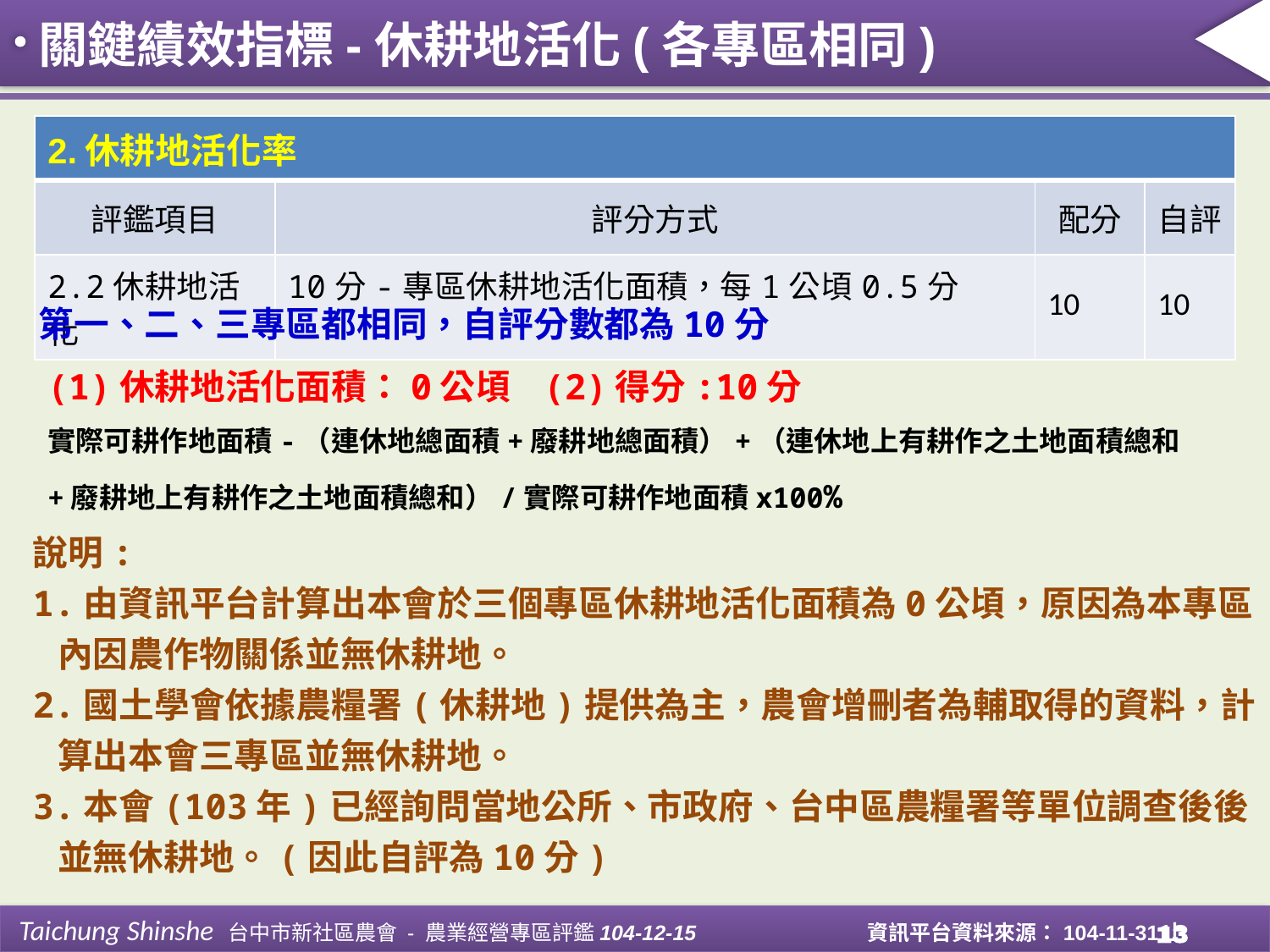

關鍵績效指標-休耕地活化(各專區相同)

| 2.休耕地活化率 |  |  |  |
| --- | --- | --- | --- |
| 評鑑項目 | 評分方式 | 配分 | 自評 |
| 2.2休耕地活化 | 10分-專區休耕地活化面積，每1公頃0.5分 | 10 | 10 |
第一、二、三專區都相同，自評分數都為10分
(1)休耕地活化面積：0公頃   (2)得分:10分
實際可耕作地面積-（連休地總面積+廢耕地總面積）+（連休地上有耕作之土地面積總和+廢耕地上有耕作之土地面積總和）/實際可耕作地面積x100%
說明:
1.由資訊平台計算出本會於三個專區休耕地活化面積為0公頃，原因為本專區
  內因農作物關係並無休耕地。
2.國土學會依據農糧署(休耕地)提供為主，農會增刪者為輔取得的資料，計
  算出本會三專區並無休耕地。
3.本會(103年)已經詢問當地公所、市政府、台中區農糧署等單位調查後後
  並無休耕地。(因此自評為10分)